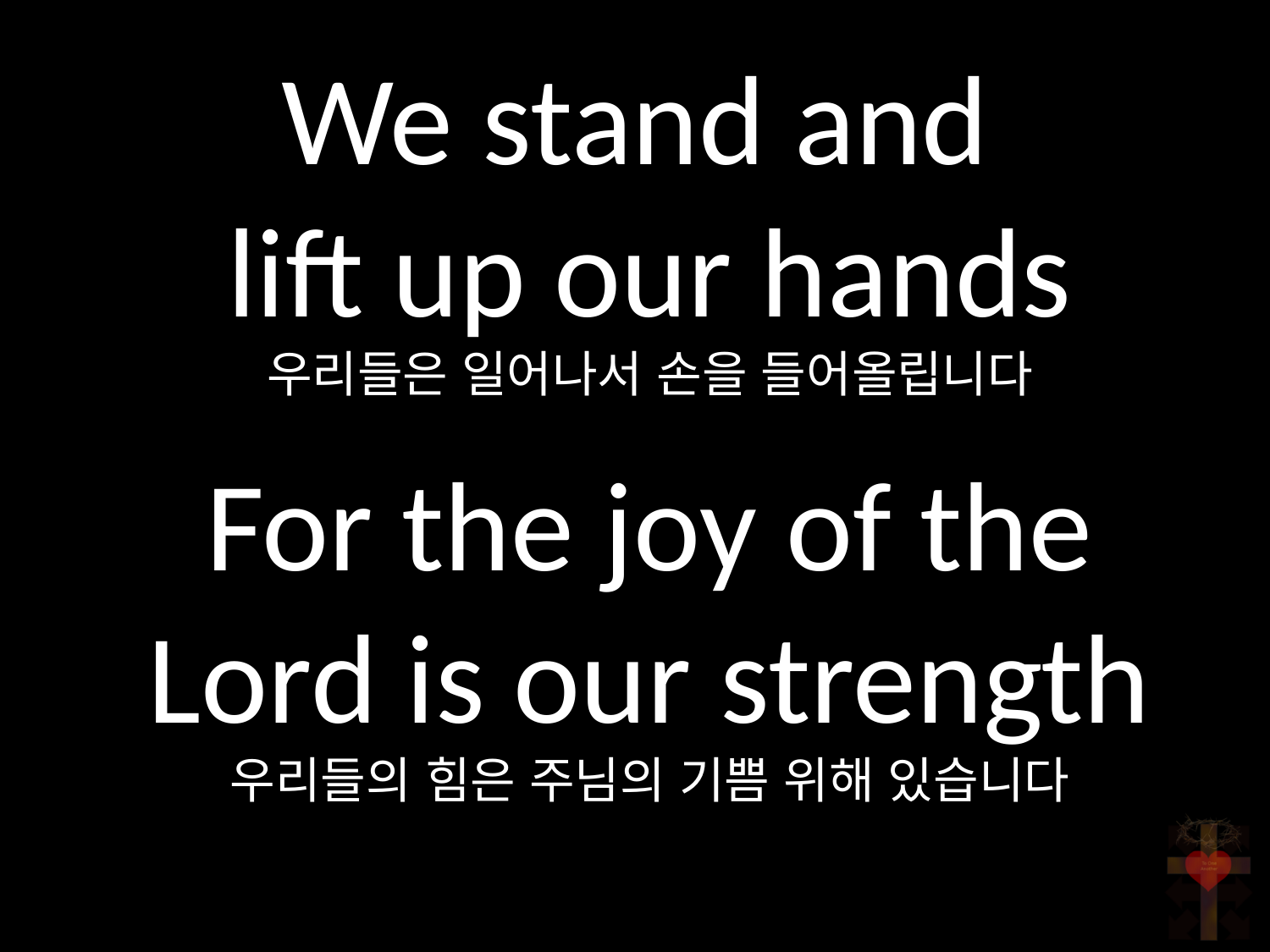

We stand and
lift up our hands
우리들은 일어나서 손을 들어올립니다
For the joy of the
Lord is our strength
우리들의 힘은 주님의 기쁨 위해 있습니다